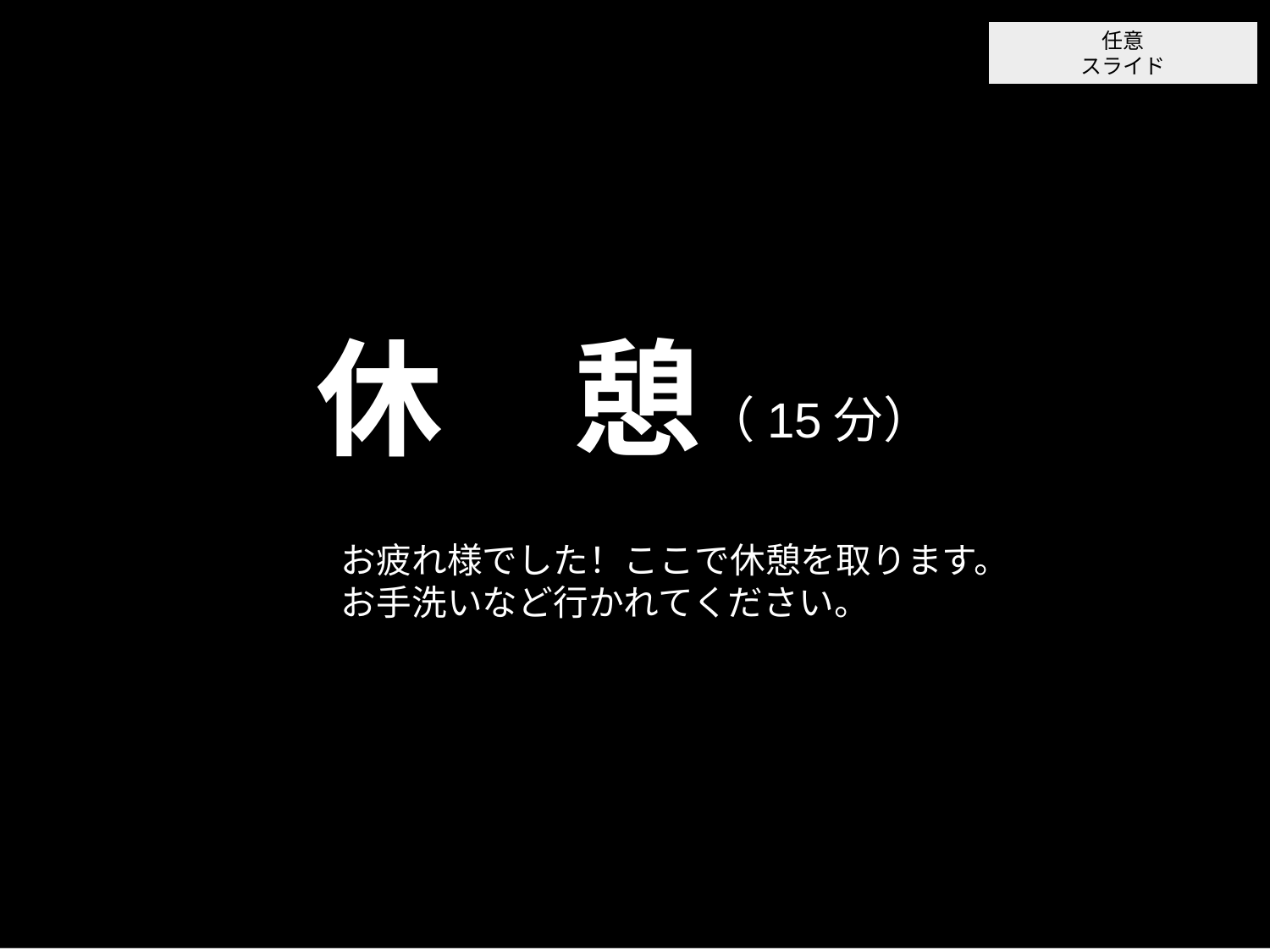

任意
スライド
休　憩
（15分）
お疲れ様でした！ここで休憩を取ります。
お手洗いなど行かれてください。
39